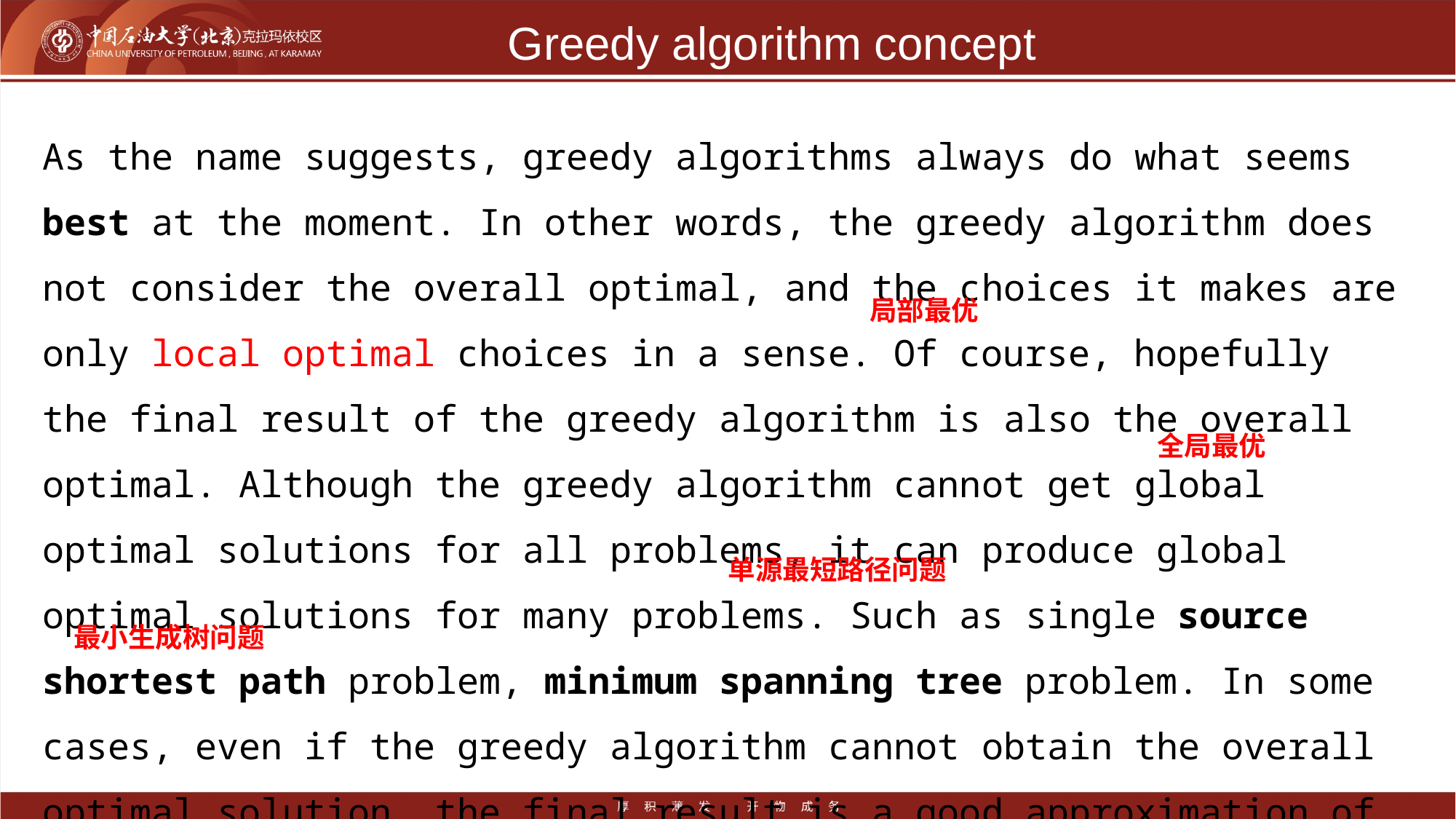

# Greedy algorithm concept
As the name suggests, greedy algorithms always do what seems best at the moment. In other words, the greedy algorithm does not consider the overall optimal, and the choices it makes are only local optimal choices in a sense. Of course, hopefully the final result of the greedy algorithm is also the overall optimal. Although the greedy algorithm cannot get global optimal solutions for all problems, it can produce global optimal solutions for many problems. Such as single source shortest path problem, minimum spanning tree problem. In some cases, even if the greedy algorithm cannot obtain the overall optimal solution, the final result is a good approximation of the optimal solution.
局部最优
全局最优
单源最短路径问题
最小生成树问题